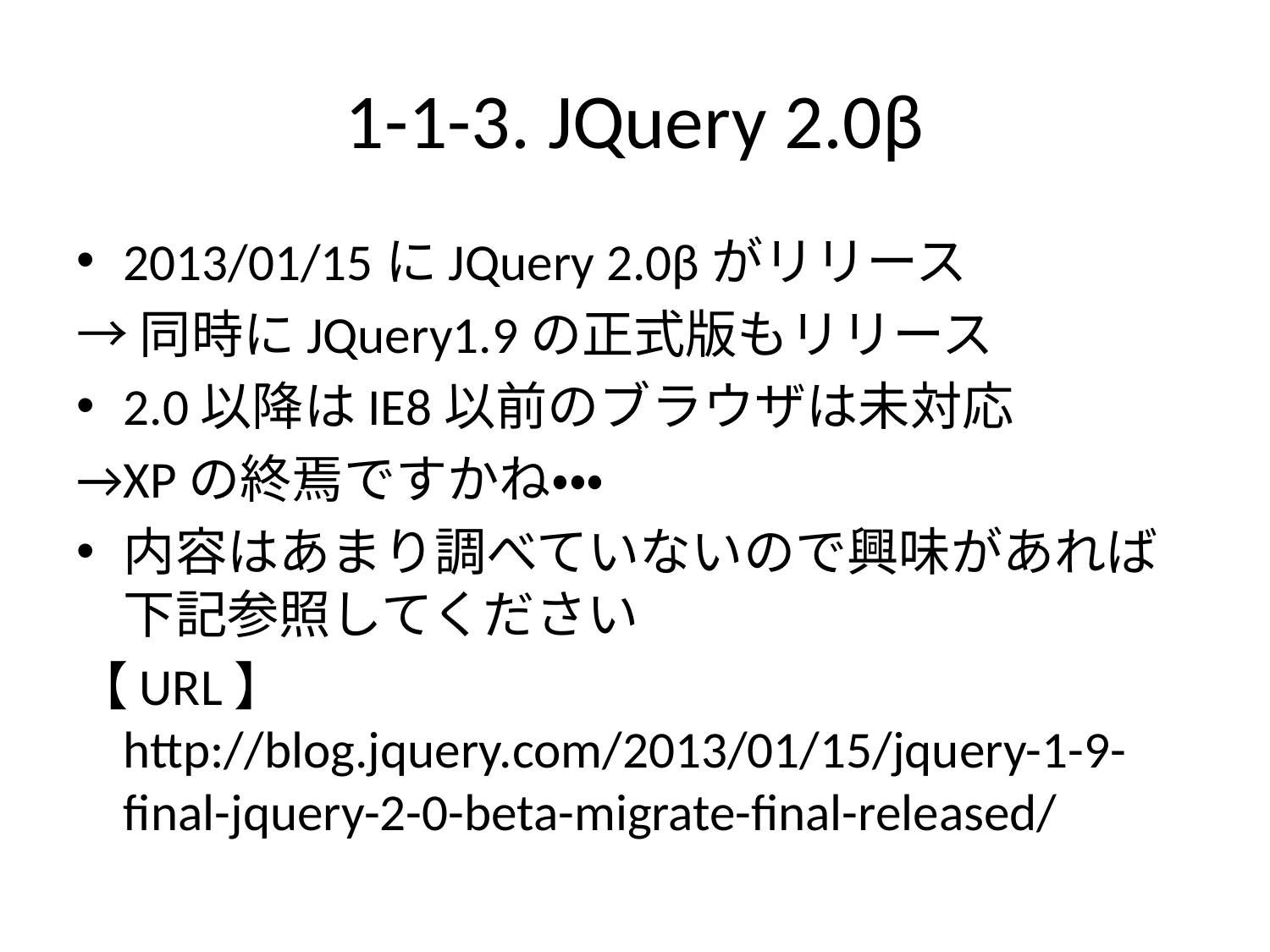

# 1-1-3. JQuery 2.0β
2013/01/15にJQuery 2.0βがリリース
→同時にJQuery1.9の正式版もリリース
2.0以降はIE8以前のブラウザは未対応
→XPの終焉ですかね・・・
内容はあまり調べていないので興味があれば下記参照してください
【URL】 http://blog.jquery.com/2013/01/15/jquery-1-9-final-jquery-2-0-beta-migrate-final-released/